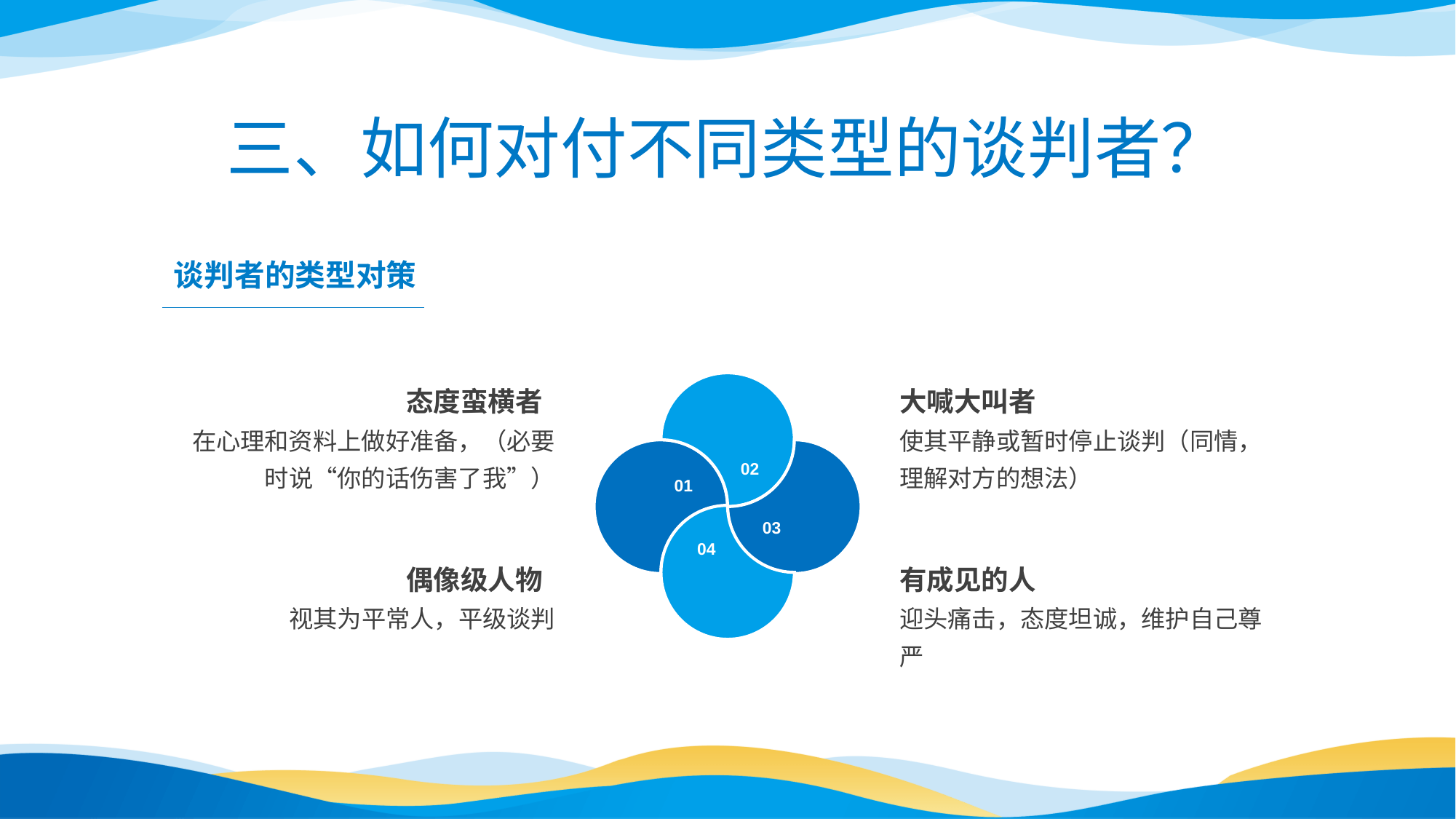

三、如何对付不同类型的谈判者？
谈判者的类型对策
态度蛮横者
在心理和资料上做好准备，（必要时说“你的话伤害了我”）
大喊大叫者
使其平静或暂时停止谈判（同情，理解对方的想法）

02

01

03

04

偶像级人物
视其为平常人，平级谈判
有成见的人
迎头痛击，态度坦诚，维护自己尊严